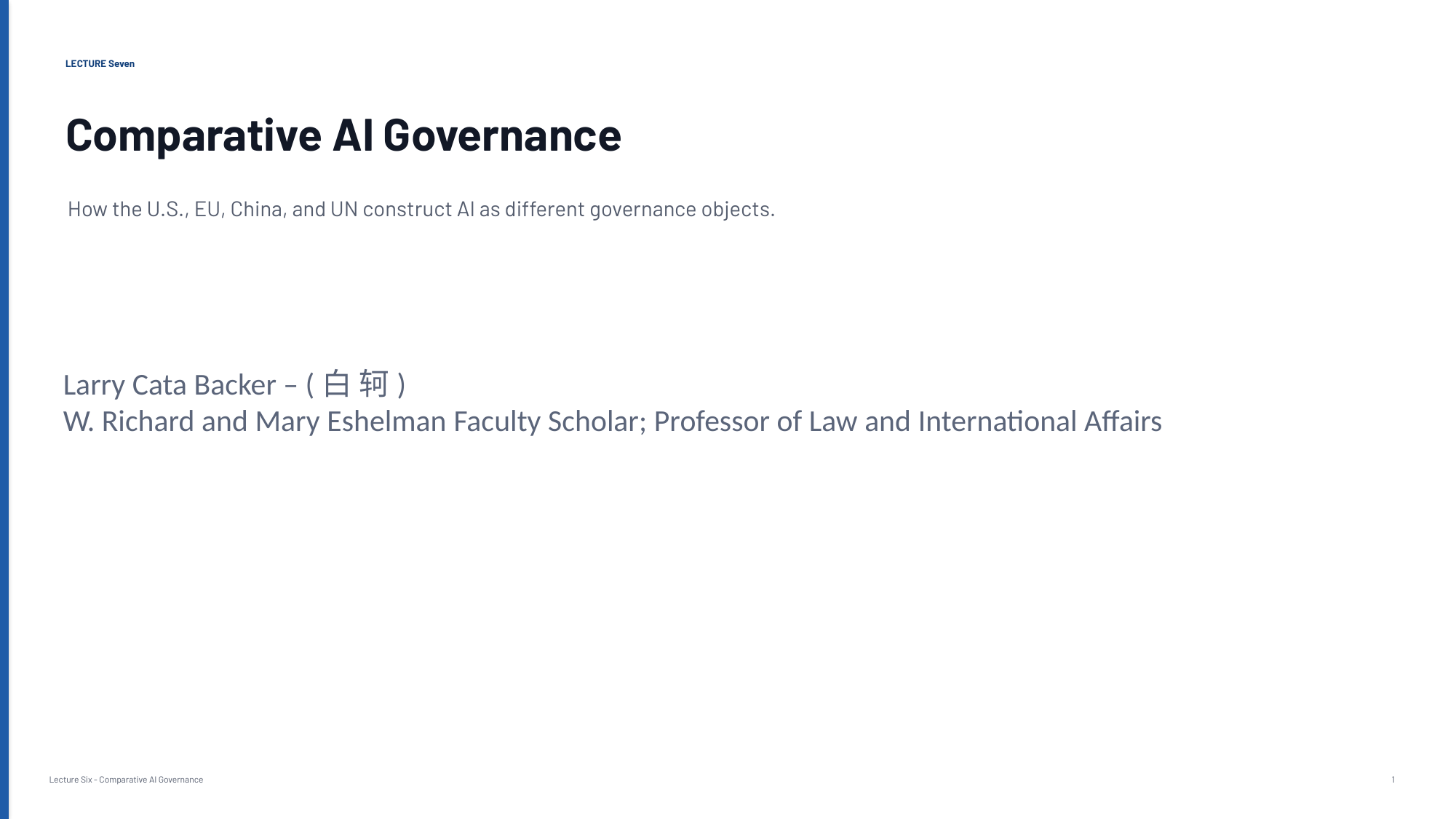

LECTURE Seven
Comparative AI Governance
How the U.S., EU, China, and UN construct AI as different governance objects.
Larry Cata Backer – (白 轲)
W. Richard and Mary Eshelman Faculty Scholar; Professor of Law and International Affairs
Lecture Six - Comparative AI Governance
1